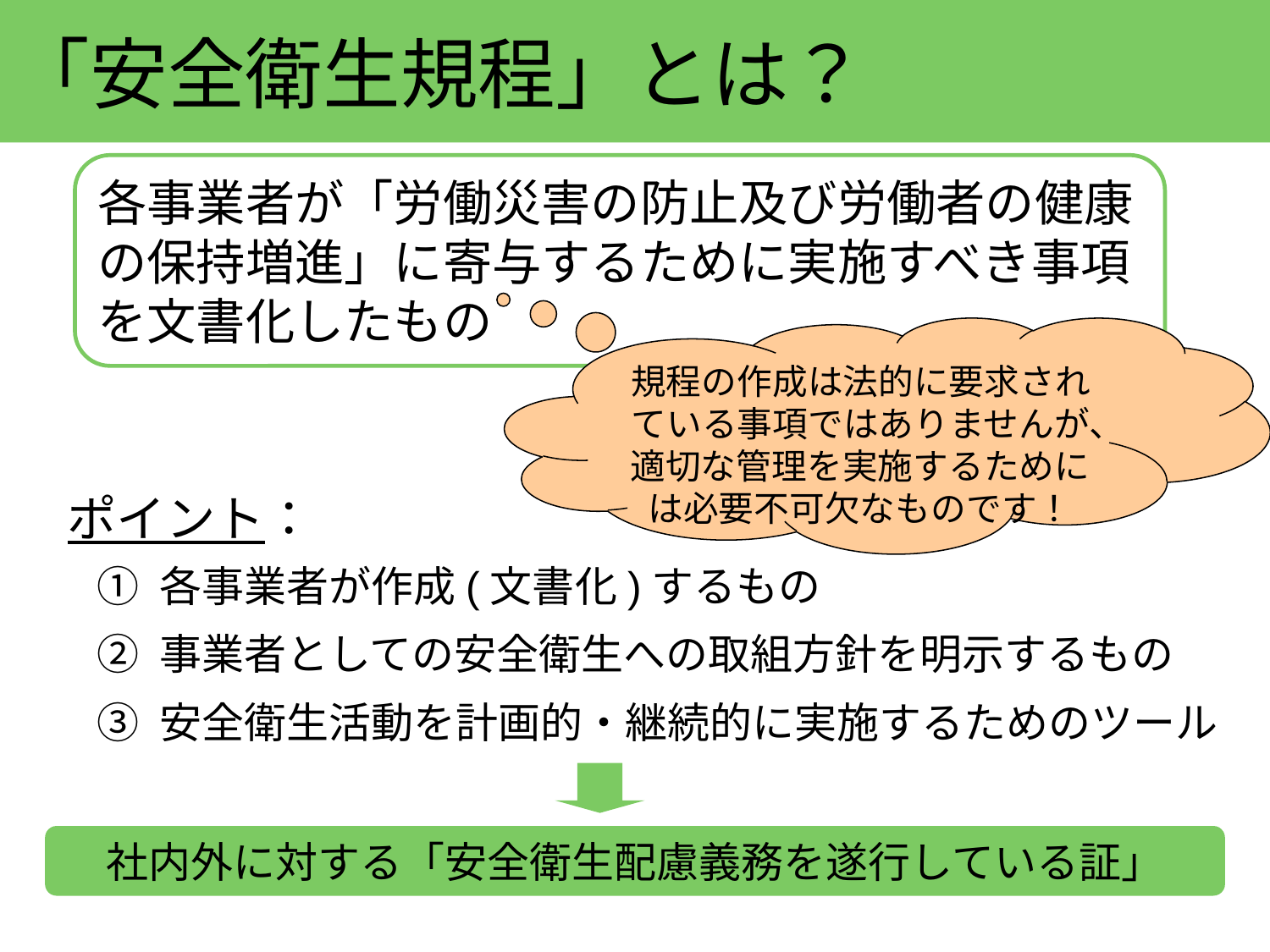

「安全衛生規程」とは？
各事業者が「労働災害の防止及び労働者の健康の保持増進」に寄与するために実施すべき事項を文書化したもの
規程の作成は法的に要求されている事項ではありませんが、適切な管理を実施するためには必要不可欠なものです！
ポイント：
① 各事業者が作成(文書化)するもの
② 事業者としての安全衛生への取組方針を明示するもの
③ 安全衛生活動を計画的・継続的に実施するためのツール

社内外に対する「安全衛生配慮義務を遂行している証」